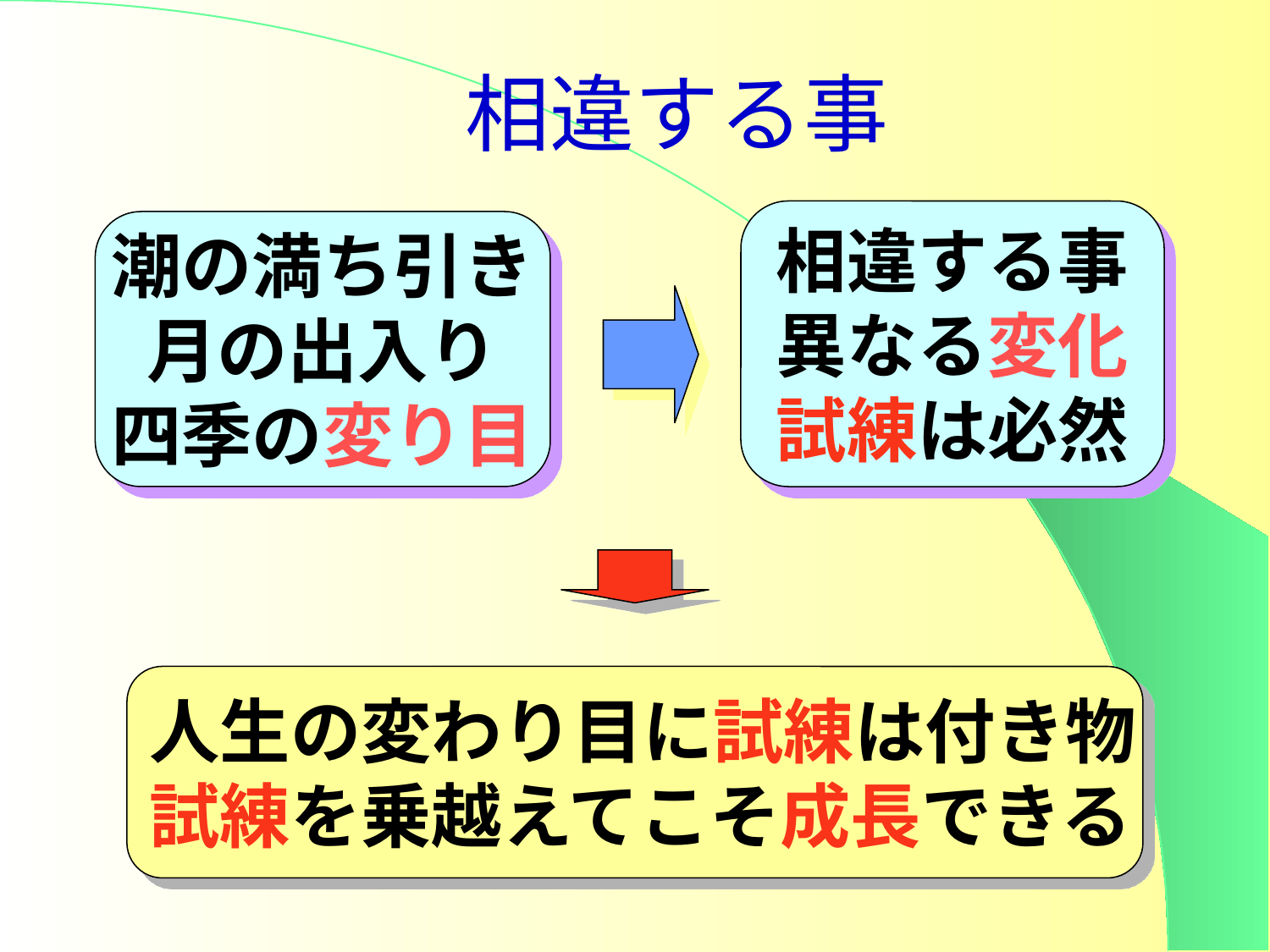

# 相違する事
相違する事
異なる変化
試練は必然
潮の満ち引き
月の出入り
四季の変り目

人生の変わり目に試練は付き物
試練を乗越えてこそ成長できる